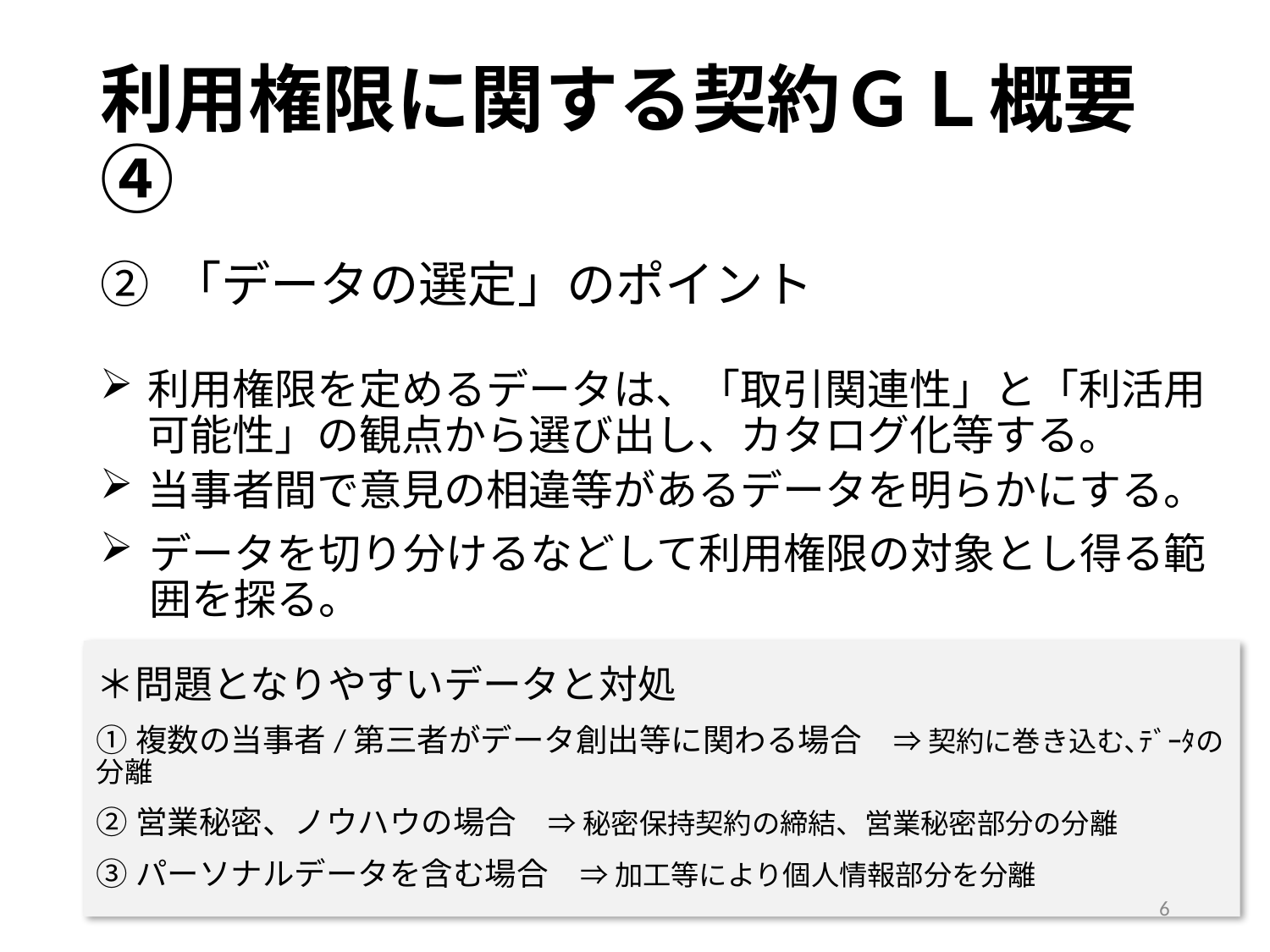

# 利用権限に関する契約ＧＬ概要④
② 「データの選定」のポイント

利用権限を定めるデータは、「取引関連性」と「利活用可能性」の観点から選び出し、カタログ化等する。
当事者間で意見の相違等があるデータを明らかにする。
データを切り分けるなどして利用権限の対象とし得る範囲を探る。
＊問題となりやすいデータと対処
①複数の当事者/第三者がデータ創出等に関わる場合　⇒ 契約に巻き込む､ﾃﾞｰﾀの分離
②営業秘密、ノウハウの場合　⇒ 秘密保持契約の締結、営業秘密部分の分離
③パーソナルデータを含む場合　⇒ 加工等により個人情報部分を分離
6